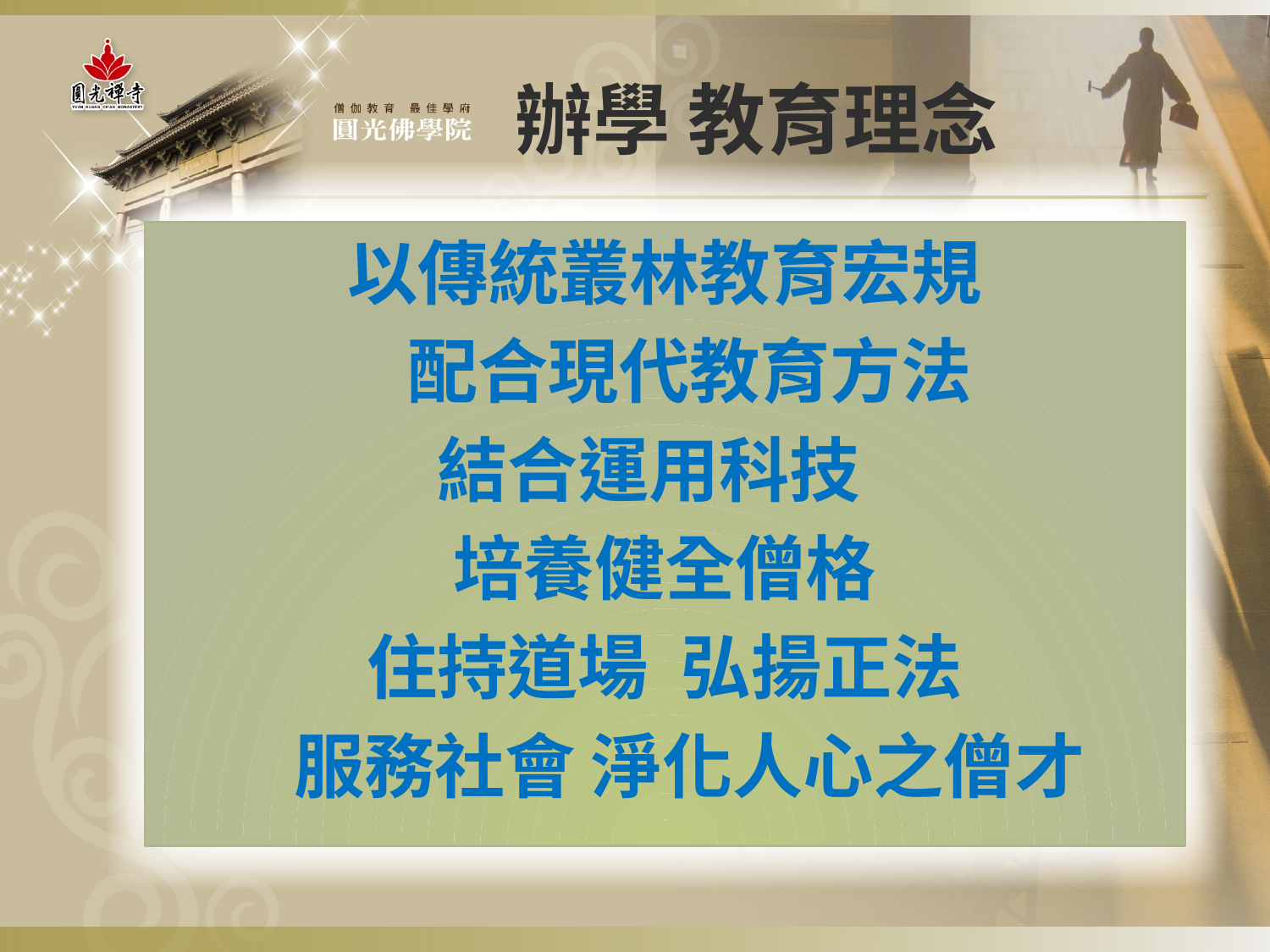

# 辦學 教育理念
以傳統叢林教育宏規
  配合現代教育方法
結合運用科技
培養健全僧格
住持道場  弘揚正法
  服務社會 淨化人心之僧才